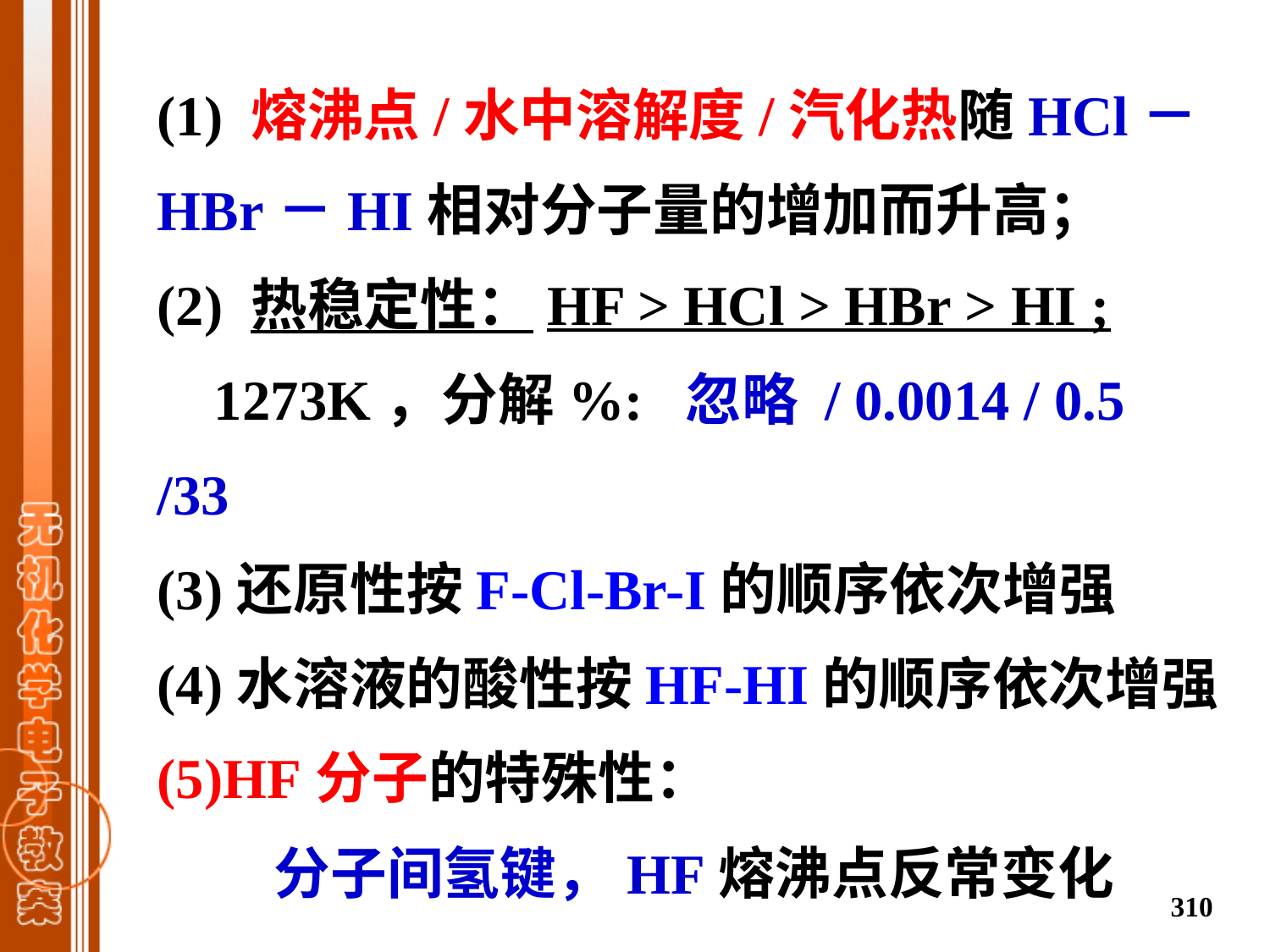

(1) 熔沸点/水中溶解度/汽化热随HCl－HBr－HI相对分子量的增加而升高；
(2) 热稳定性：HF > HCl > HBr > HI ;
    1273K，分解%:  忽略 / 0.0014 / 0.5  /33
(3)还原性按F-Cl-Br-I的顺序依次增强
(4)水溶液的酸性按HF-HI的顺序依次增强
HF分子的特殊性：
        分子间氢键，HF熔沸点反常变化
310